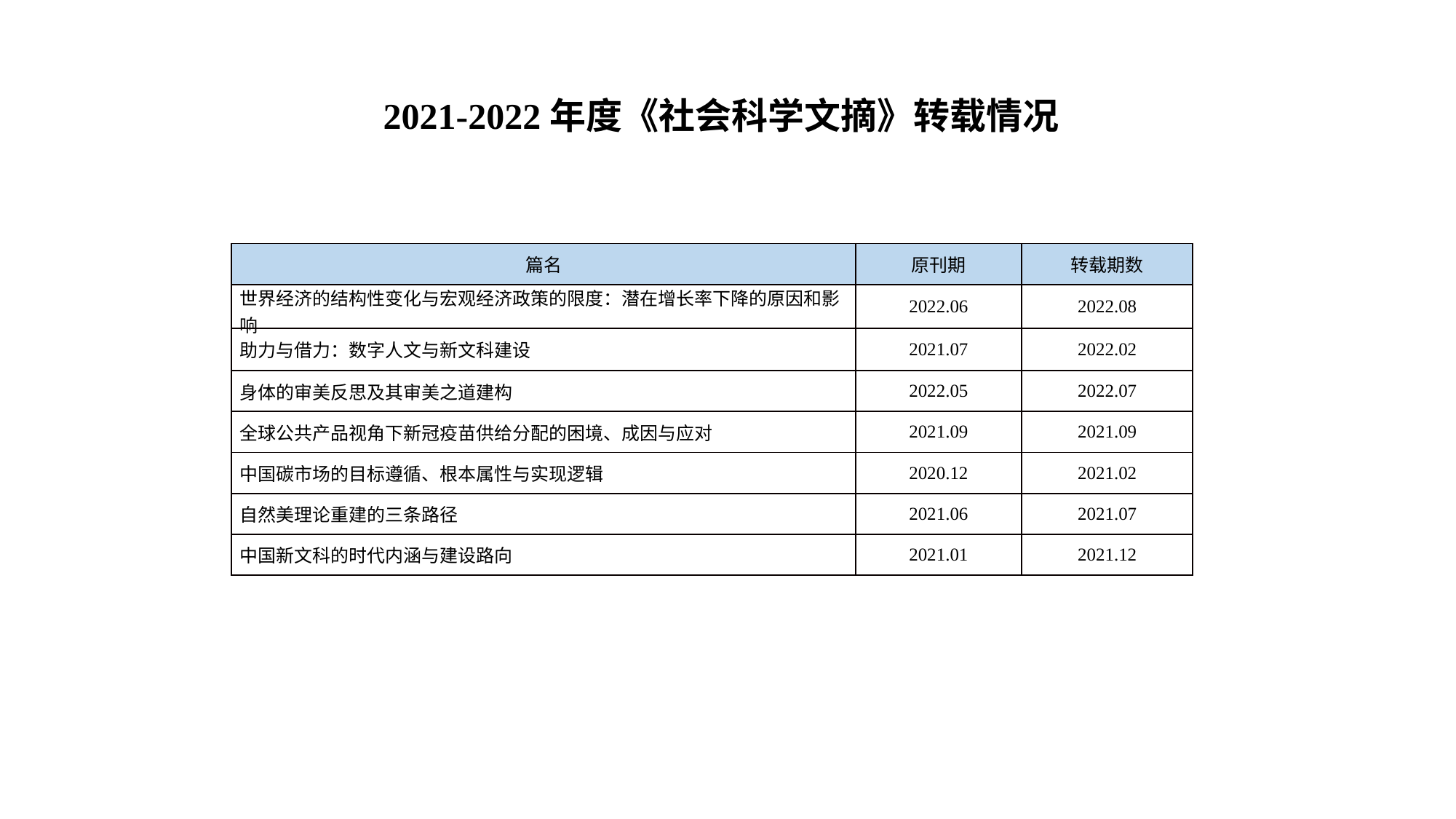

2021-2022年度《社会科学文摘》转载情况
| 篇名 | 原刊期 | 转载期数 |
| --- | --- | --- |
| 世界经济的结构性变化与宏观经济政策的限度：潜在增长率下降的原因和影响 | 2022.06 | 2022.08 |
| 助力与借力：数字人文与新文科建设 | 2021.07 | 2022.02 |
| 身体的审美反思及其审美之道建构 | 2022.05 | 2022.07 |
| 全球公共产品视角下新冠疫苗供给分配的困境、成因与应对 | 2021.09 | 2021.09 |
| 中国碳市场的目标遵循、根本属性与实现逻辑 | 2020.12 | 2021.02 |
| 自然美理论重建的三条路径 | 2021.06 | 2021.07 |
| 中国新文科的时代内涵与建设路向 | 2021.01 | 2021.12 |